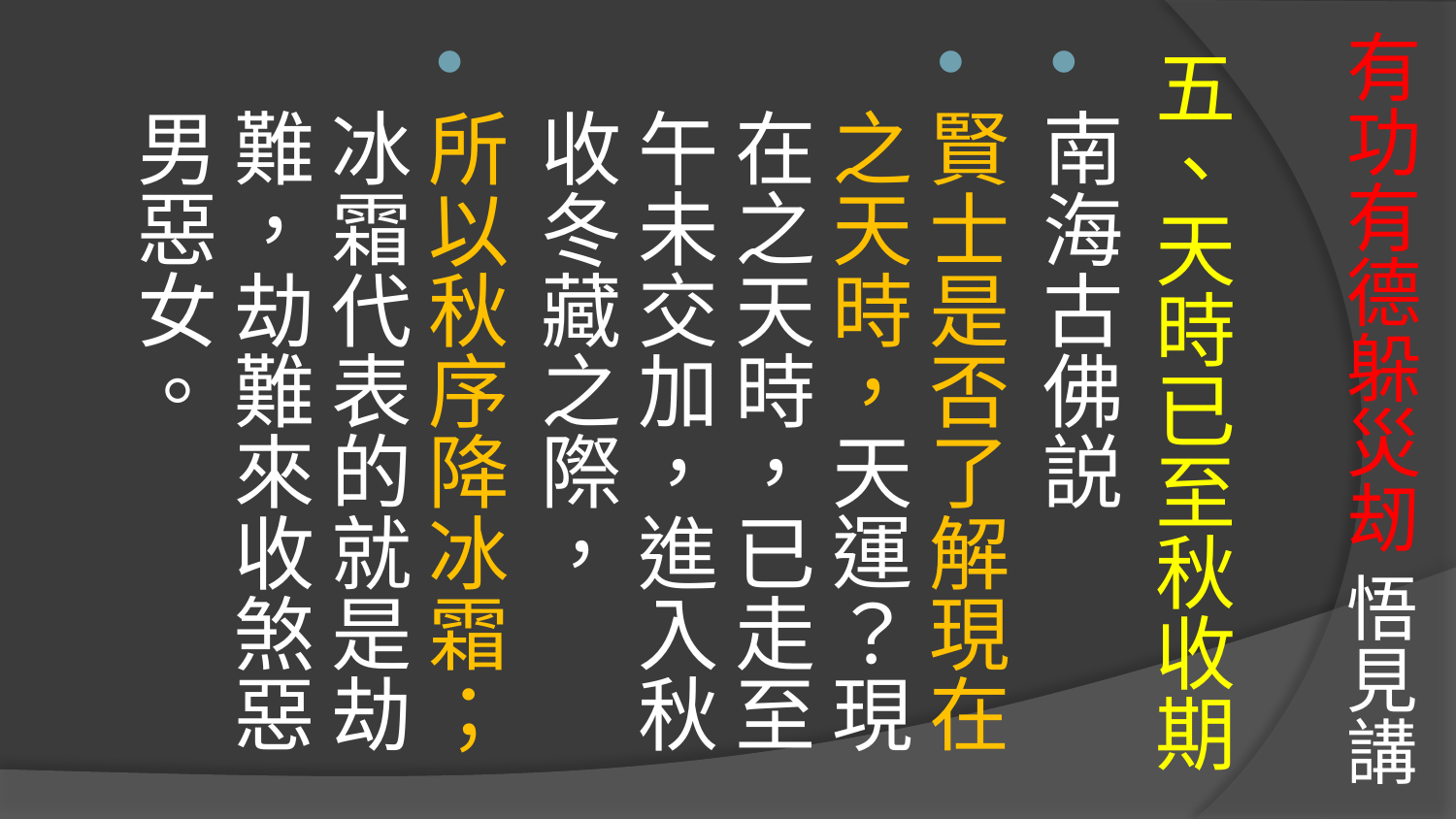

# 有功有德躲災刼 悟見講
五、天時已至秋收期
南海古佛説
賢士是否了解現在之天時，天運？現在之天時，已走至午未交加，進入秋收冬藏之際，
所以秋序降冰霜；冰霜代表的就是劫難，劫難來收煞惡男惡女。